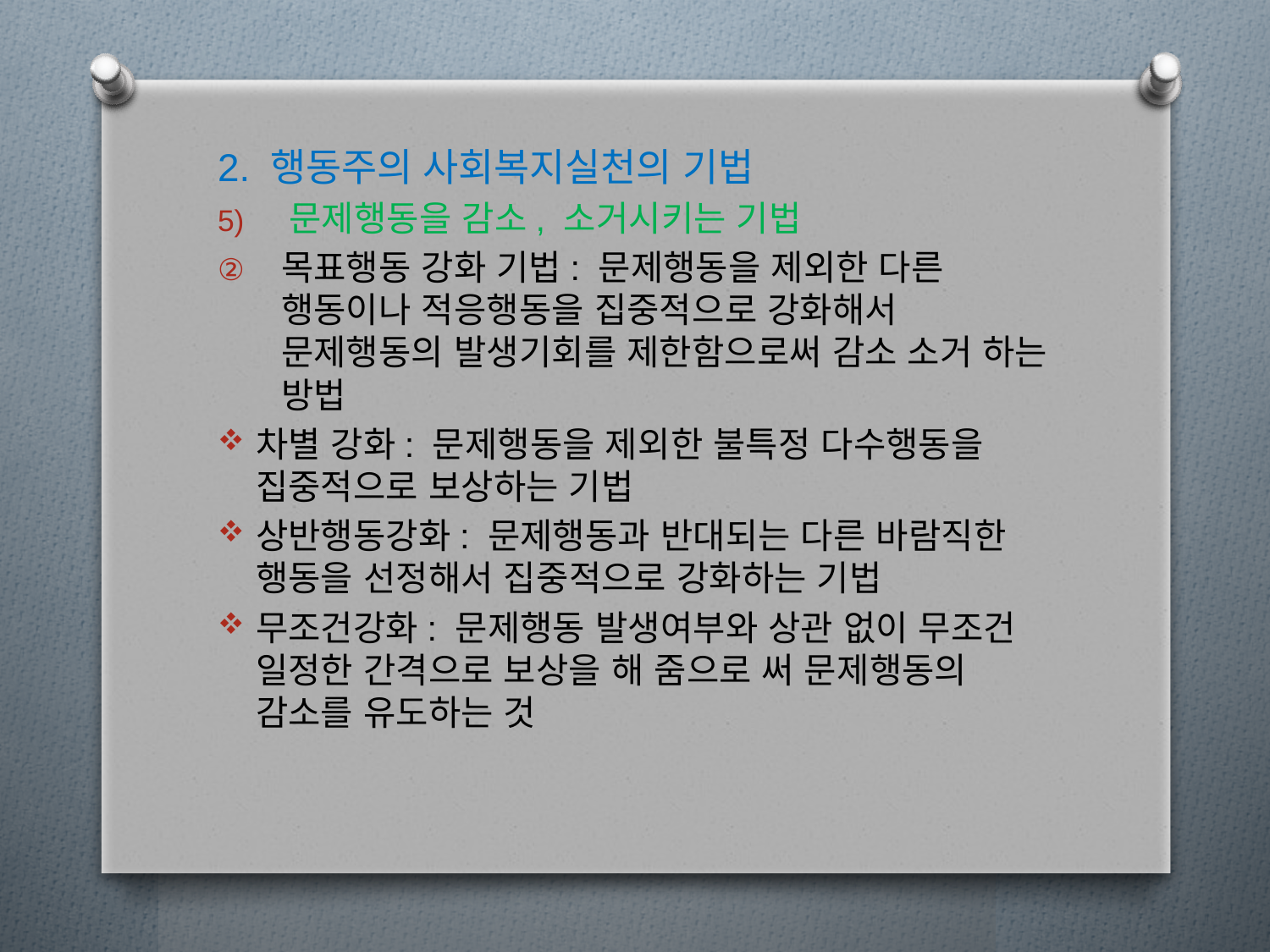

2. 행동주의 사회복지실천의 기법
문제행동을 감소, 소거시키는 기법
목표행동 강화 기법: 문제행동을 제외한 다른 행동이나 적응행동을 집중적으로 강화해서 문제행동의 발생기회를 제한함으로써 감소 소거 하는 방법
차별 강화: 문제행동을 제외한 불특정 다수행동을 집중적으로 보상하는 기법
상반행동강화: 문제행동과 반대되는 다른 바람직한 행동을 선정해서 집중적으로 강화하는 기법
무조건강화: 문제행동 발생여부와 상관 없이 무조건 일정한 간격으로 보상을 해 줌으로 써 문제행동의 감소를 유도하는 것